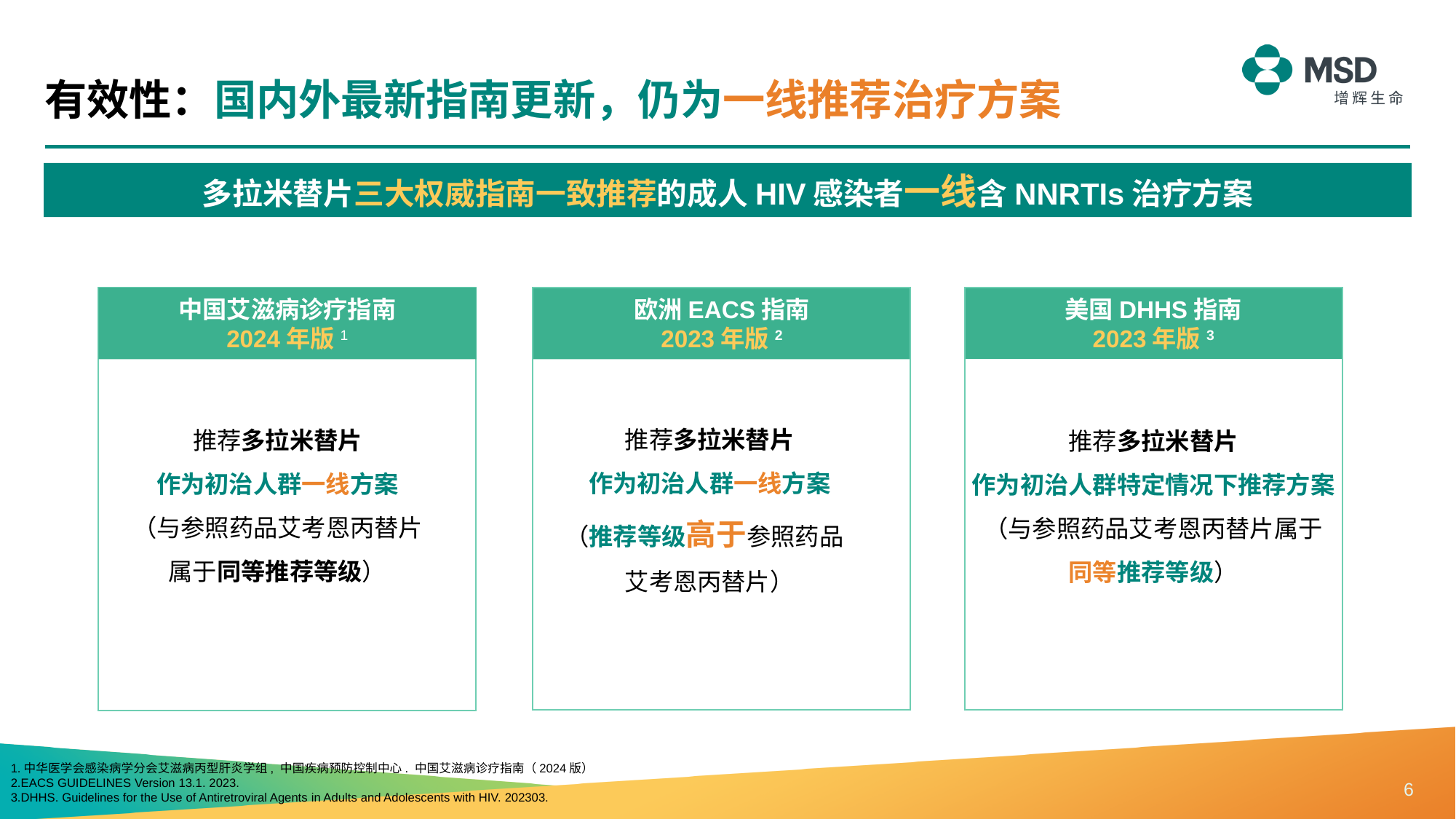

有效性：国内外最新指南更新，仍为一线推荐治疗方案
多拉米替片三大权威指南一致推荐的成人HIV感染者一线含NNRTIs治疗方案

美国DHHS指南
2023年版3

中国艾滋病诊疗指南
2024年版1
欧洲EACS指南
2023年版2
推荐多拉米替片
作为初治人群一线方案
（推荐等级高于参照药品   艾考恩丙替片）
推荐多拉米替片
作为初治人群一线方案
（与参照药品艾考恩丙替片属于同等推荐等级）
推荐多拉米替片
作为初治人群特定情况下推荐方案
（与参照药品艾考恩丙替片属于
同等推荐等级）
1.中华医学会感染病学分会艾滋病丙型肝炎学组, 中国疾病预防控制中心. 中国艾滋病诊疗指南（2024版）
2.EACS GUIDELINES Version 13.1. 2023.
3.DHHS. Guidelines for the Use of Antiretroviral Agents in Adults and Adolescents with HIV. 202303.
6